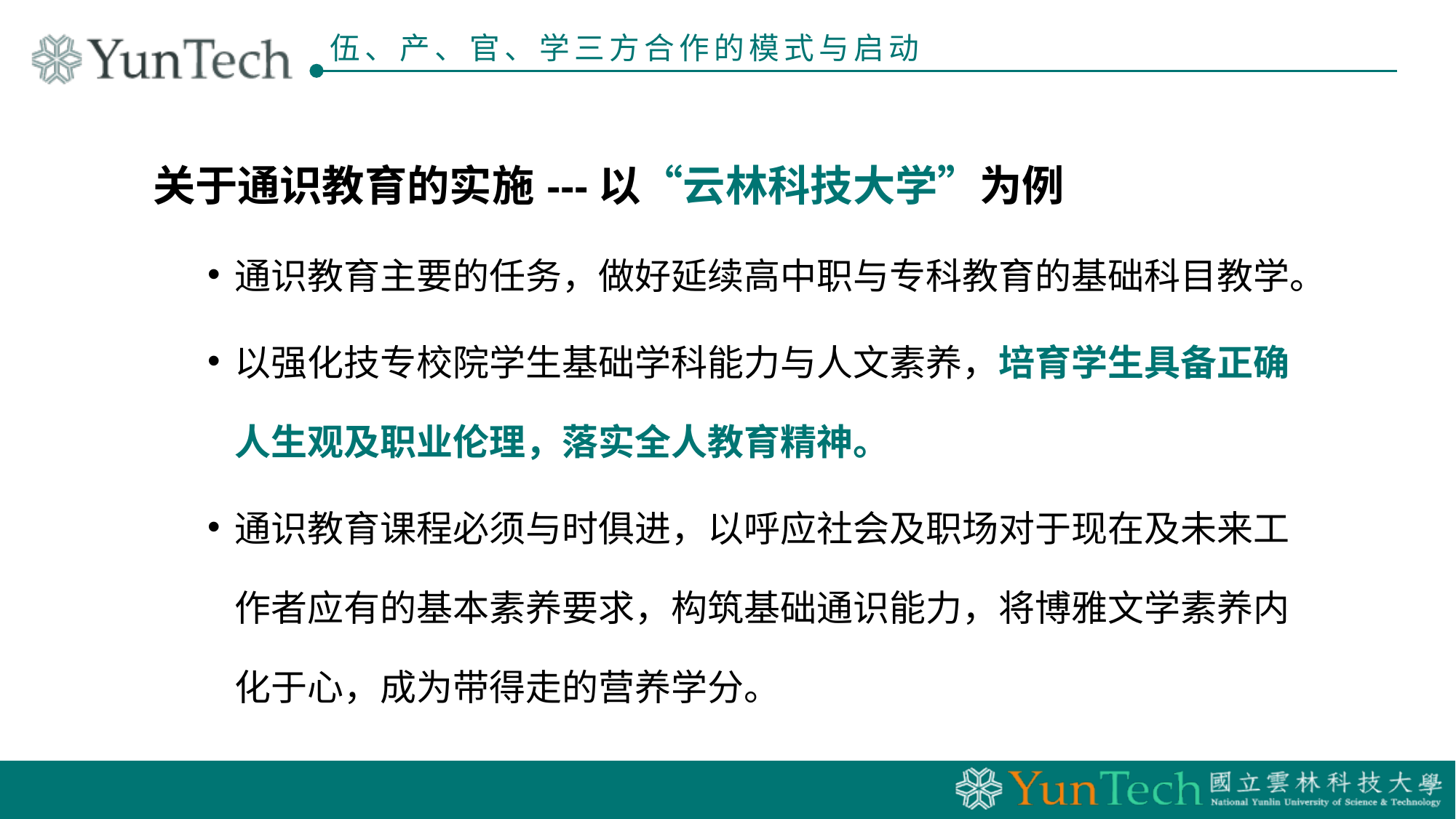

关于通识教育的实施---以“云林科技大学”为例
通识教育主要的任务，做好延续高中职与专科教育的基础科目教学。
以强化技专校院学生基础学科能力与人文素养，培育学生具备正确人生观及职业伦理，落实全人教育精神。
通识教育课程必须与时俱进，以呼应社会及职场对于现在及未来工作者应有的基本素养要求，构筑基础通识能力，将博雅文学素养内化于心，成为带得走的营养学分。